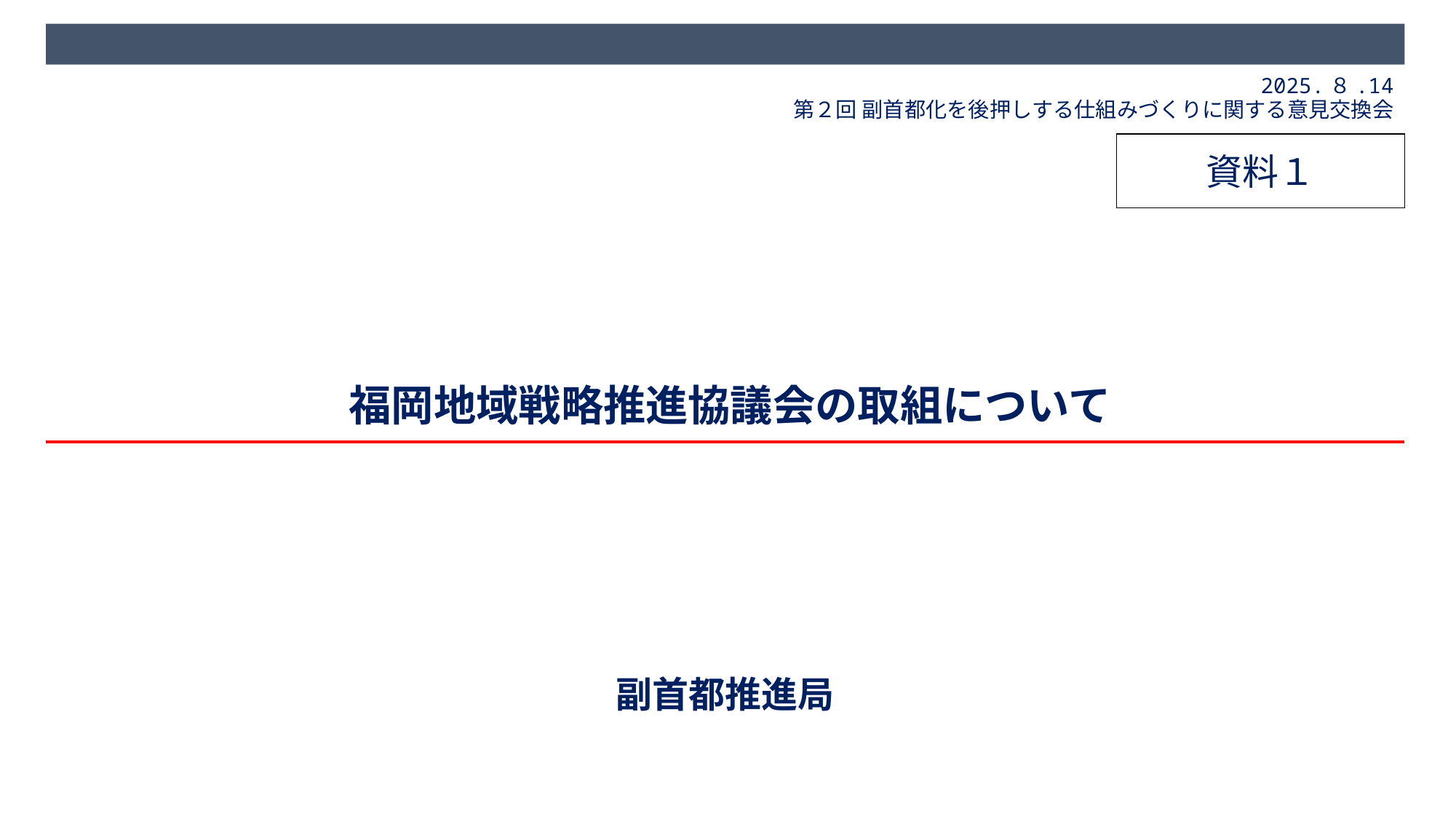

2025.８.14
第２回 副首都化を後押しする仕組みづくりに関する意見交換会
資料１
# 福岡地域戦略推進協議会の取組について
副首都推進局